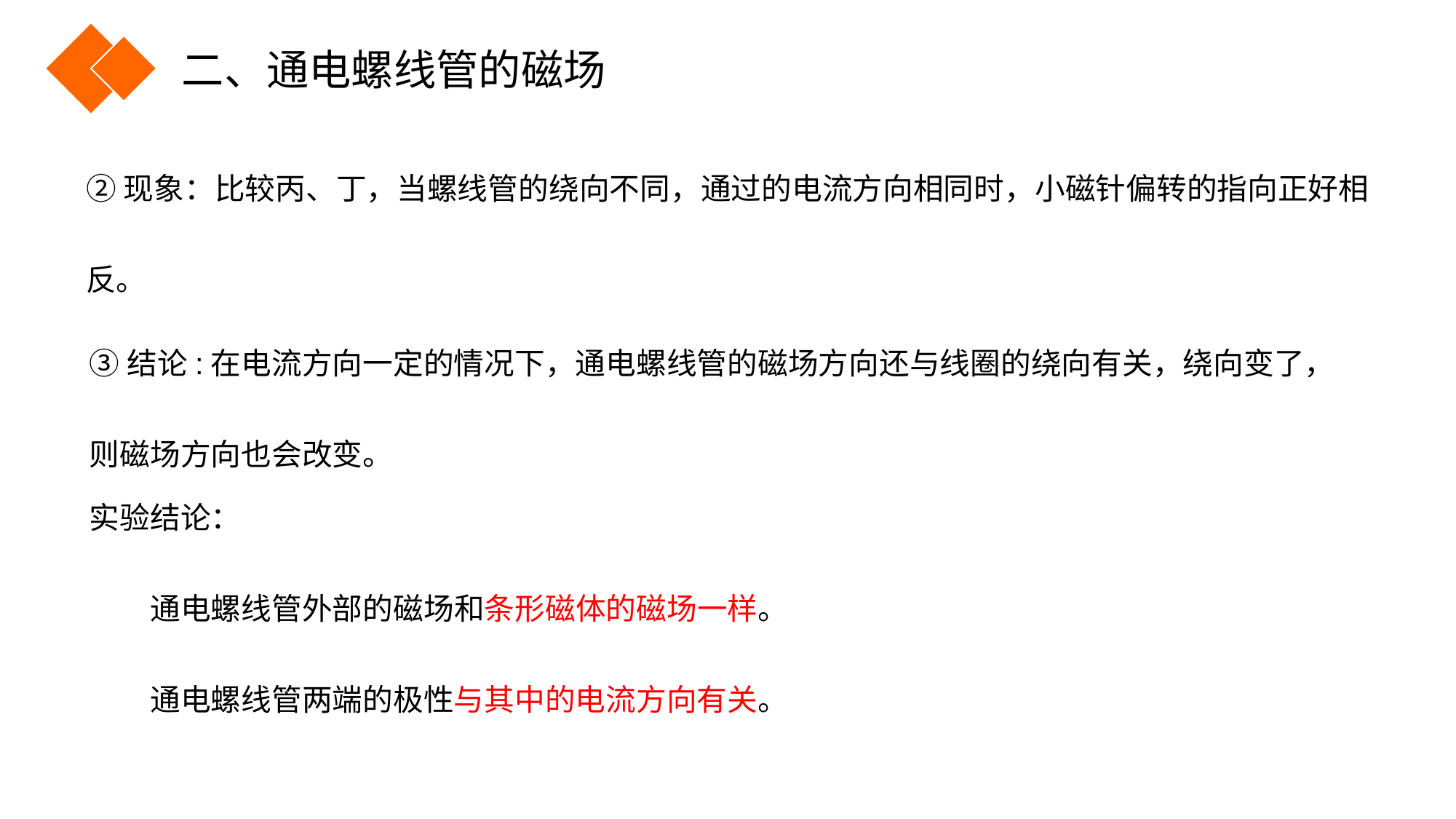

二、通电螺线管的磁场
②现象：比较丙、丁，当螺线管的绕向不同，通过的电流方向相同时，小磁针偏转的指向正好相反。
③结论:在电流方向一定的情况下，通电螺线管的磁场方向还与线圈的绕向有关，绕向变了，则磁场方向也会改变。
实验结论：
　　通电螺线管外部的磁场和条形磁体的磁场一样。
　　通电螺线管两端的极性与其中的电流方向有关。